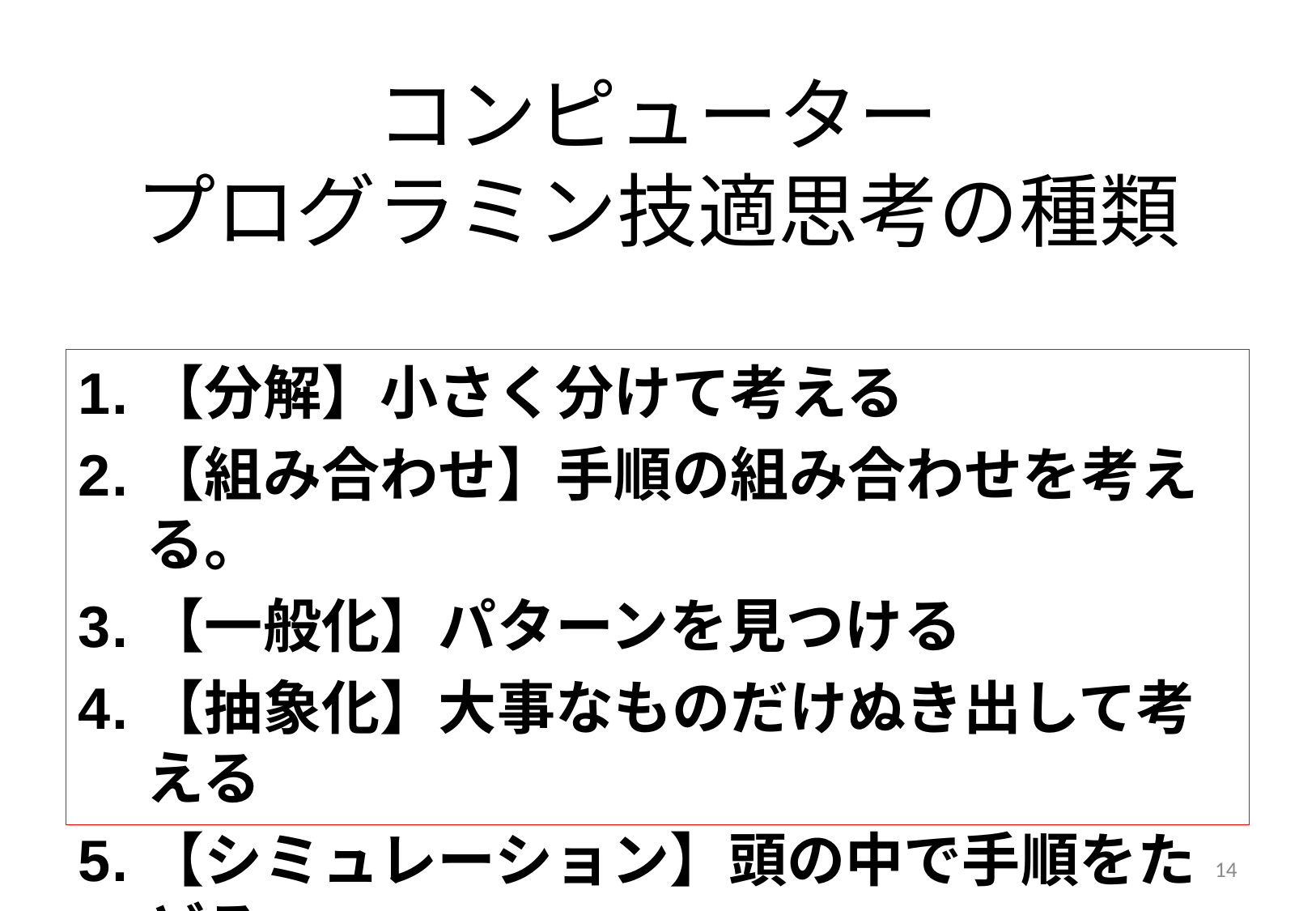

# コンピューター プログラミン技適思考の種類
【分解】小さく分けて考える
【組み合わせ】手順の組み合わせを考える。
【一般化】パターンを見つける
【抽象化】大事なものだけぬき出して考える
【シミュレーション】頭の中で手順をたどる。
14